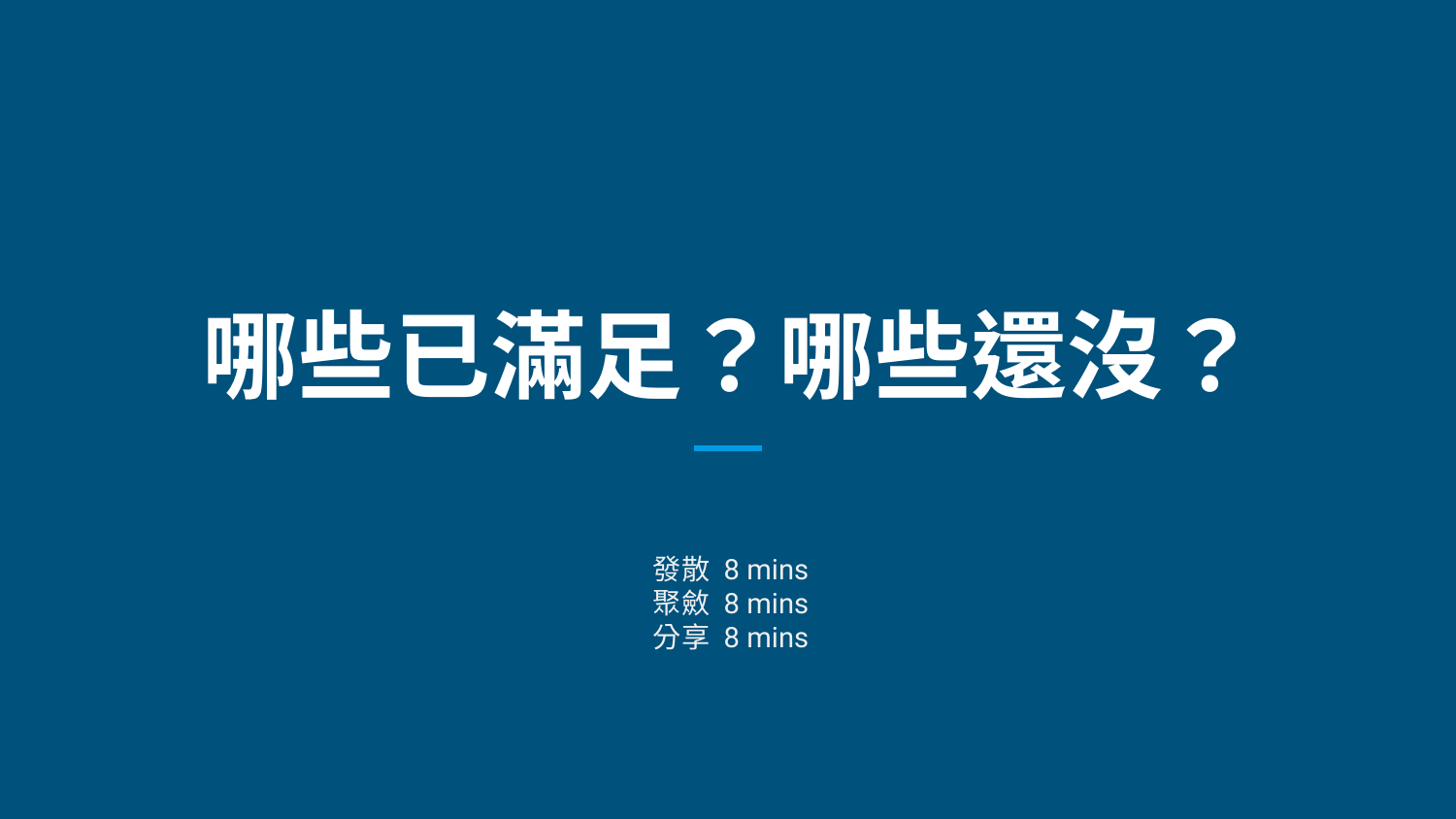

# 哪些已滿足？哪些還沒？
發散 8 mins
聚斂 8 mins
分享 8 mins